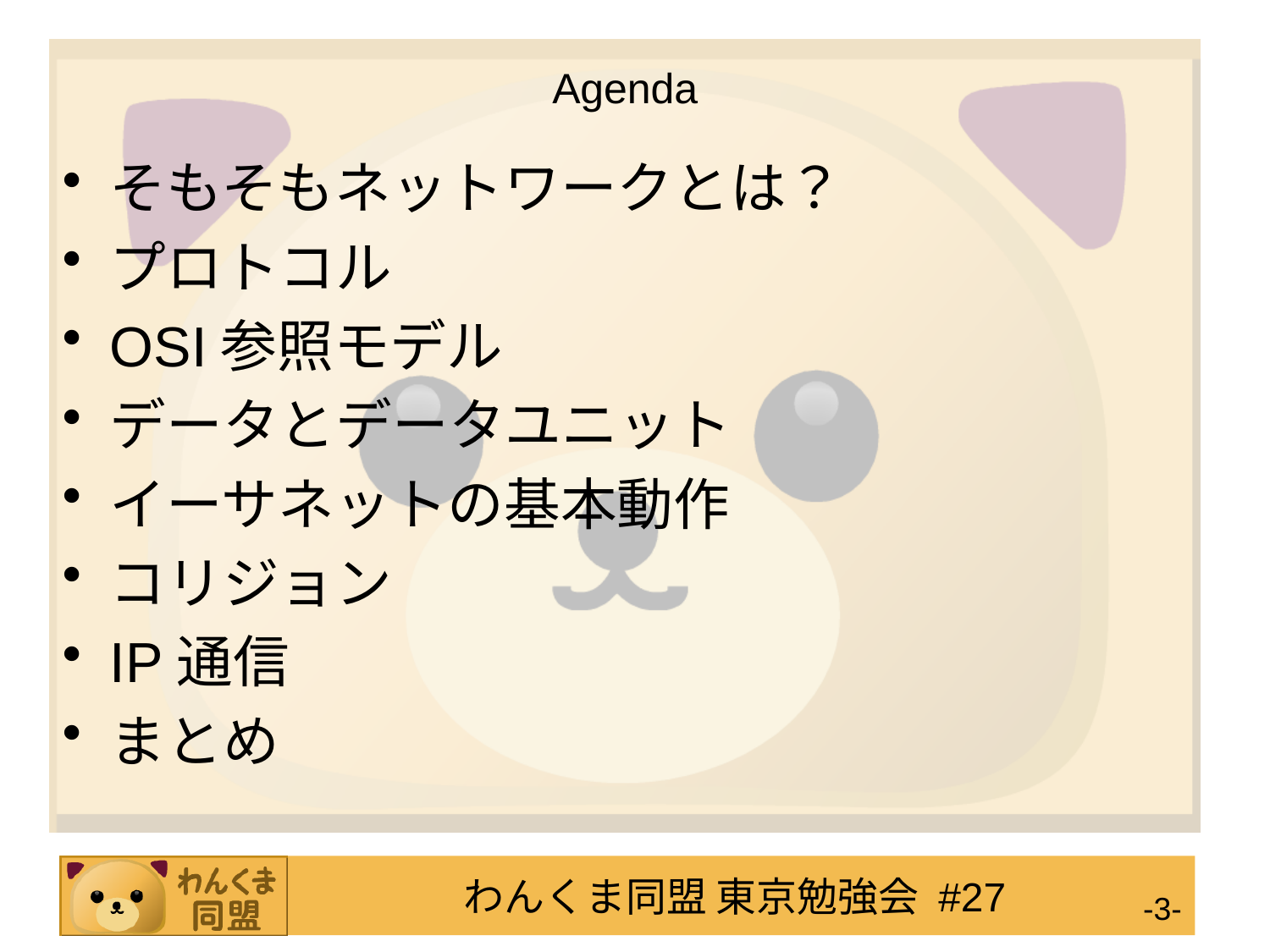

# Agenda
そもそもネットワークとは？
プロトコル
OSI参照モデル
データとデータユニット
イーサネットの基本動作
コリジョン
IP通信
まとめ